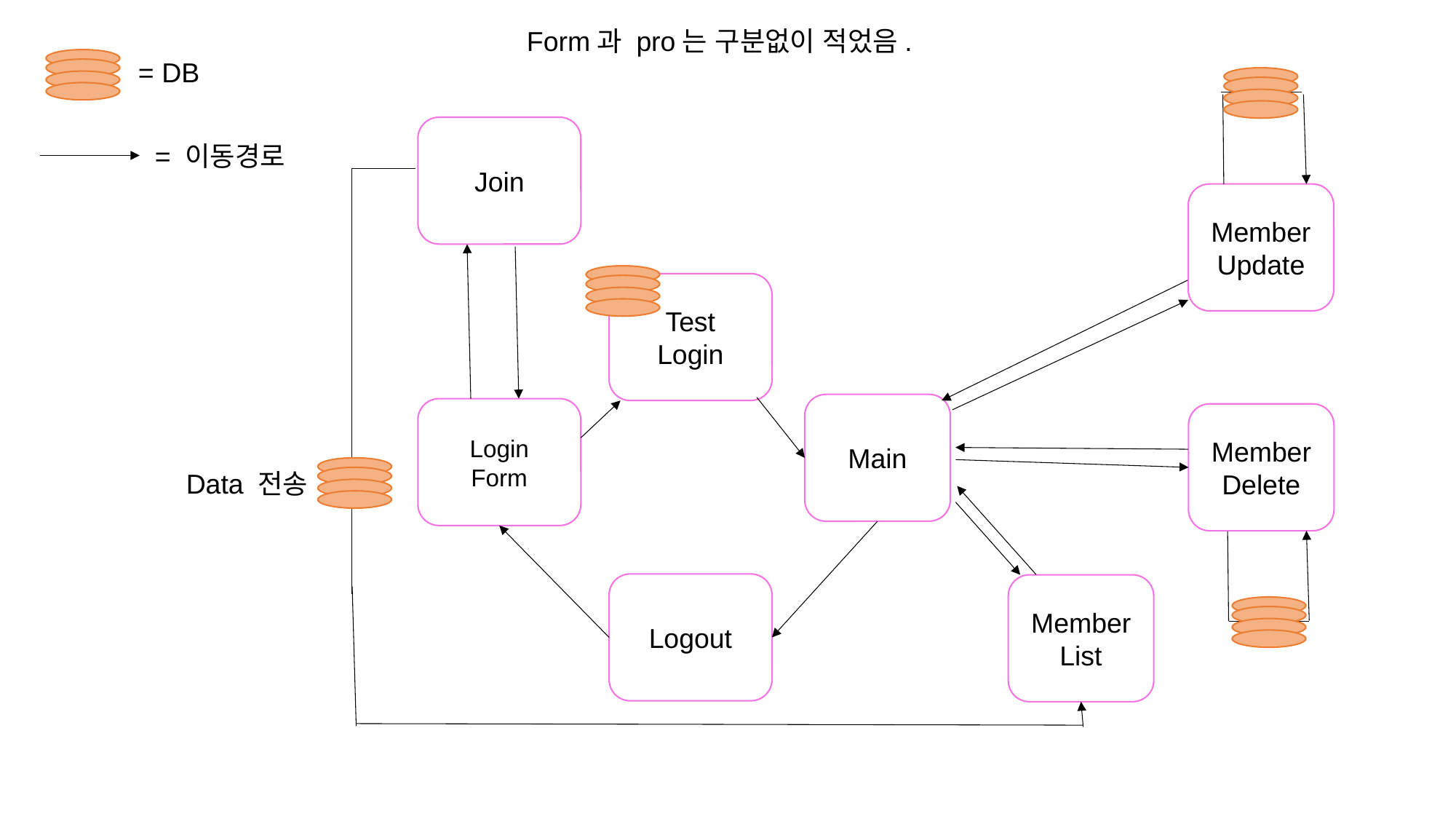

Form과 pro는 구분없이 적었음.

= DB

Join
= 이동경로
Member
Update

Test
Login

Main
Login
Form
Member
Delete

Data 전송

Logout
Member
List